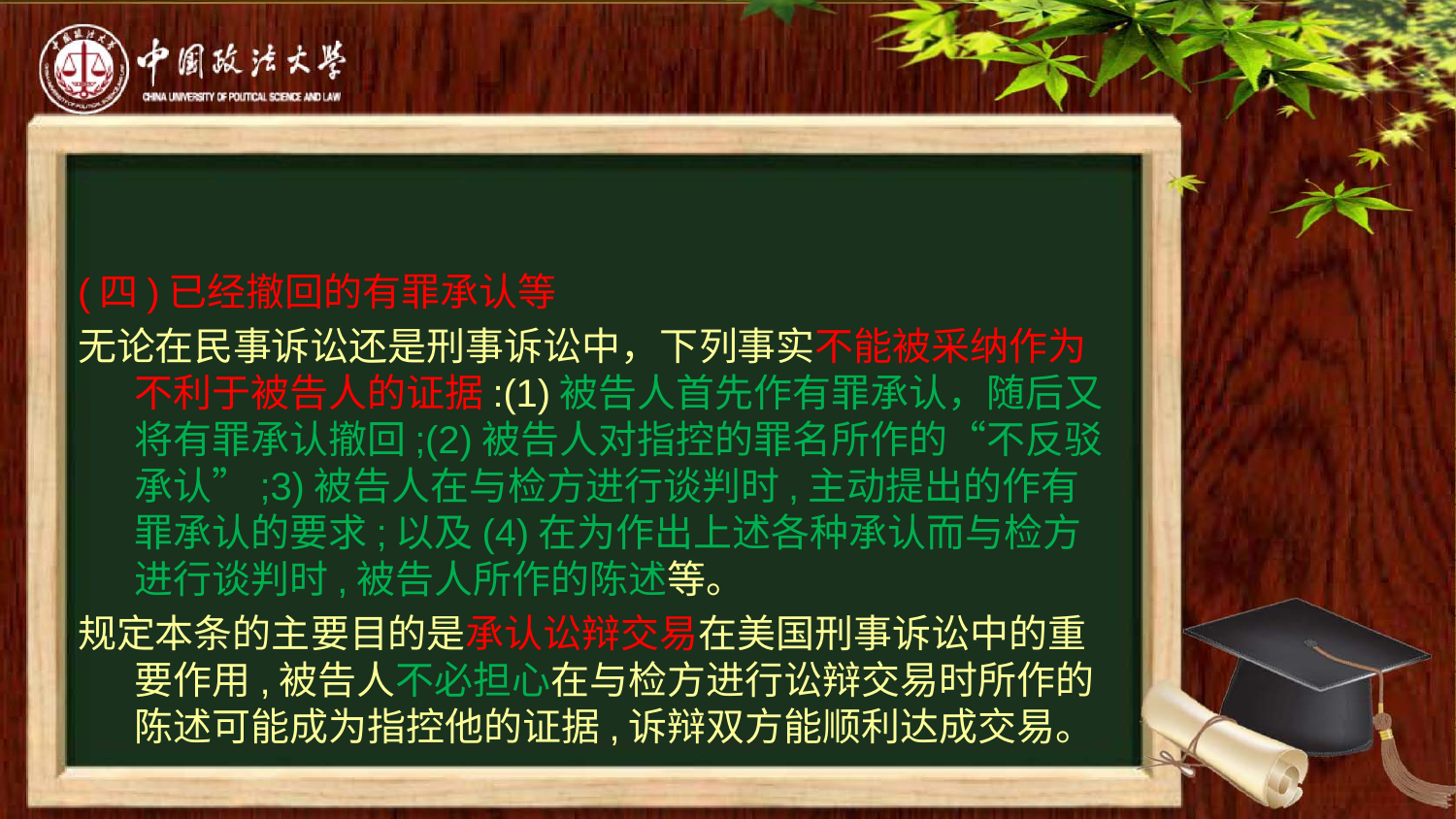

#
(四)已经撤回的有罪承认等
无论在民事诉讼还是刑事诉讼中，下列事实不能被采纳作为不利于被告人的证据:(1)被告人首先作有罪承认，随后又将有罪承认撤回;(2)被告人对指控的罪名所作的“不反驳承认”;3)被告人在与检方进行谈判时,主动提出的作有罪承认的要求;以及(4)在为作出上述各种承认而与检方进行谈判时,被告人所作的陈述等。
规定本条的主要目的是承认讼辩交易在美国刑事诉讼中的重要作用,被告人不必担心在与检方进行讼辩交易时所作的陈述可能成为指控他的证据,诉辩双方能顺利达成交易。